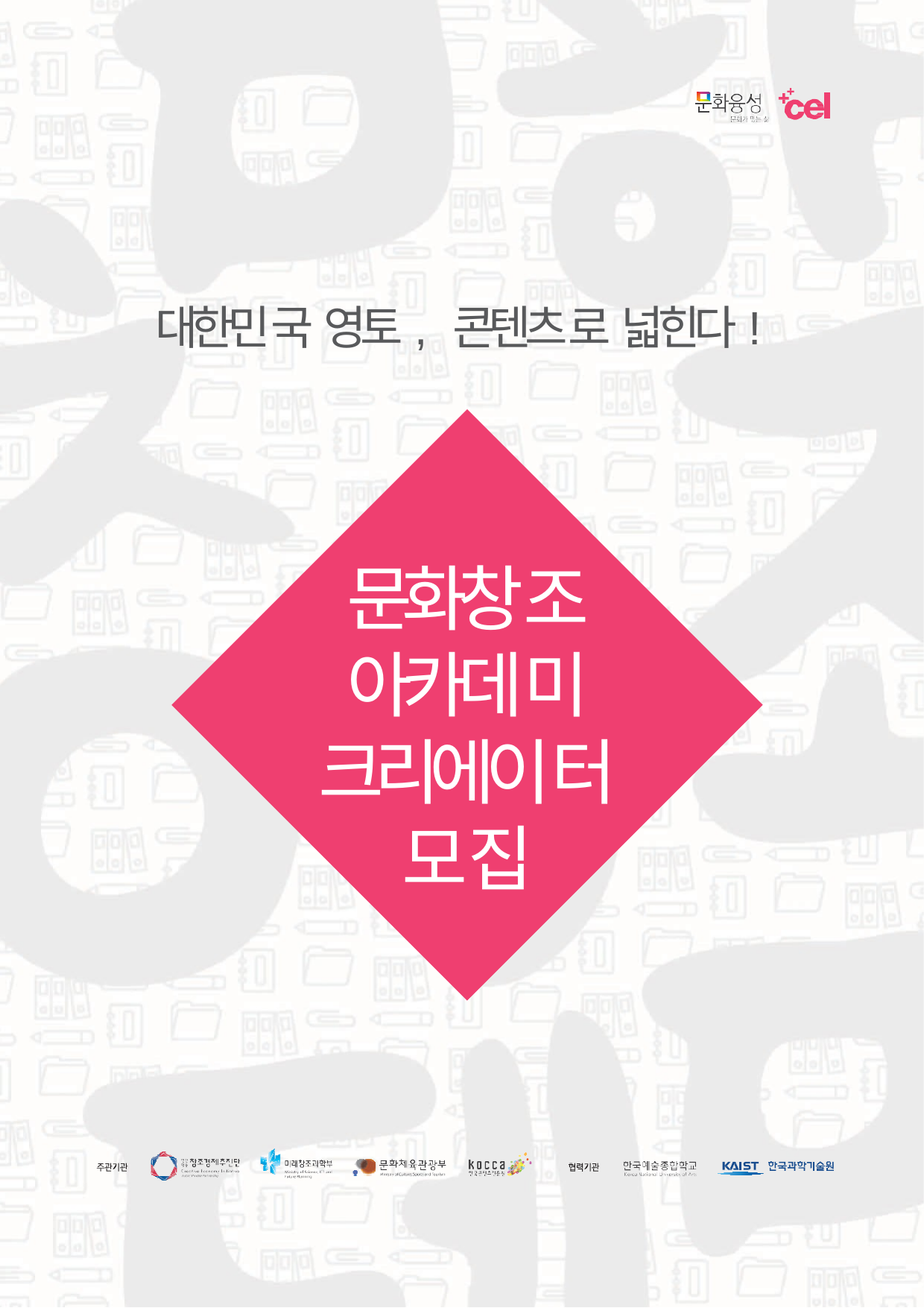

대한민국 영토, 콘텐츠로 넓힌다!

문화창조 아카데미 크리에이터 모집